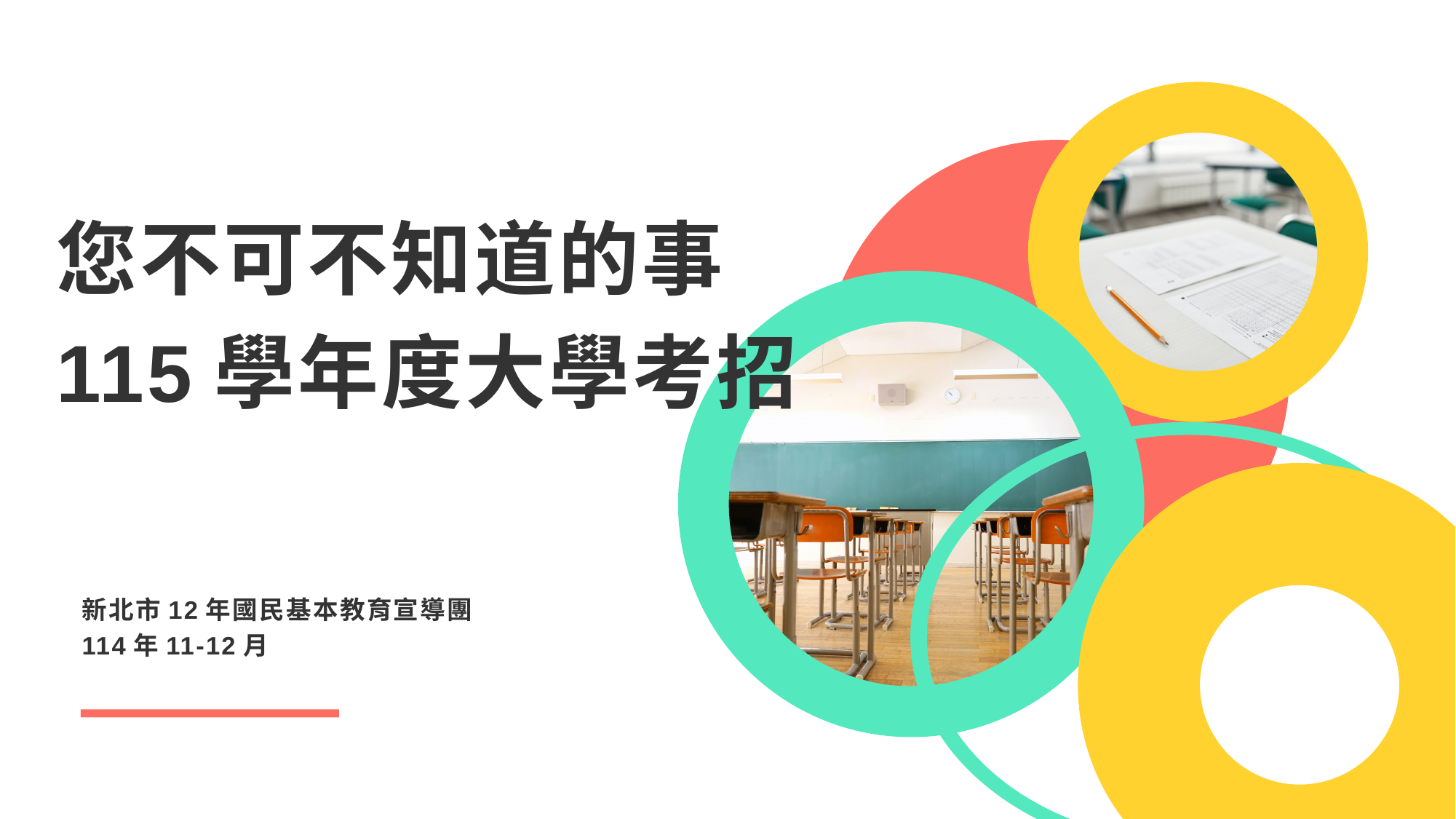

114學年度

您不可不知道的事
115學年度大學考招

新北市12年國民基本教育宣導團
114年11-12月